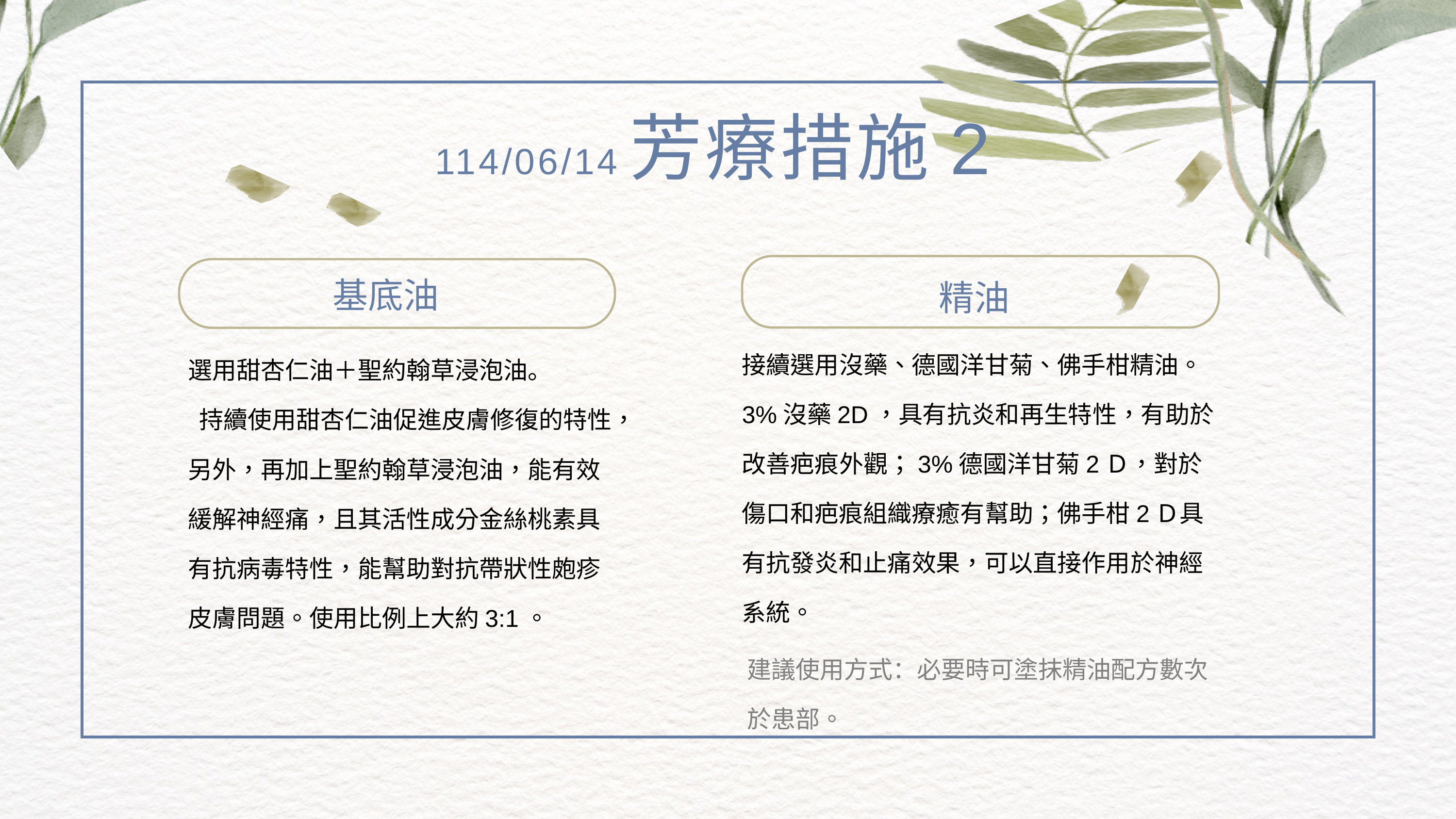

114/06/14芳療措施2

基底油
精油
接續選用沒藥、德國洋甘菊、佛手柑精油。3%沒藥2D，具有抗炎和再生特性，有助於改善疤痕外觀；3%德國洋甘菊2Ｄ，對於傷口和疤痕組織療癒有幫助；佛手柑2Ｄ具有抗發炎和止痛效果，可以直接作用於神經系統。
選用甜杏仁油＋聖約翰草浸泡油。
 持續使用甜杏仁油促進皮膚修復的特性，另外，再加上聖約翰草浸泡油，能有效緩解神經痛，且其活性成分金絲桃素具有抗病毒特性，能幫助對抗帶狀性皰疹皮膚問題。使用比例上大約3:1。
建議使用方式：必要時可塗抹精油配方數次於患部。